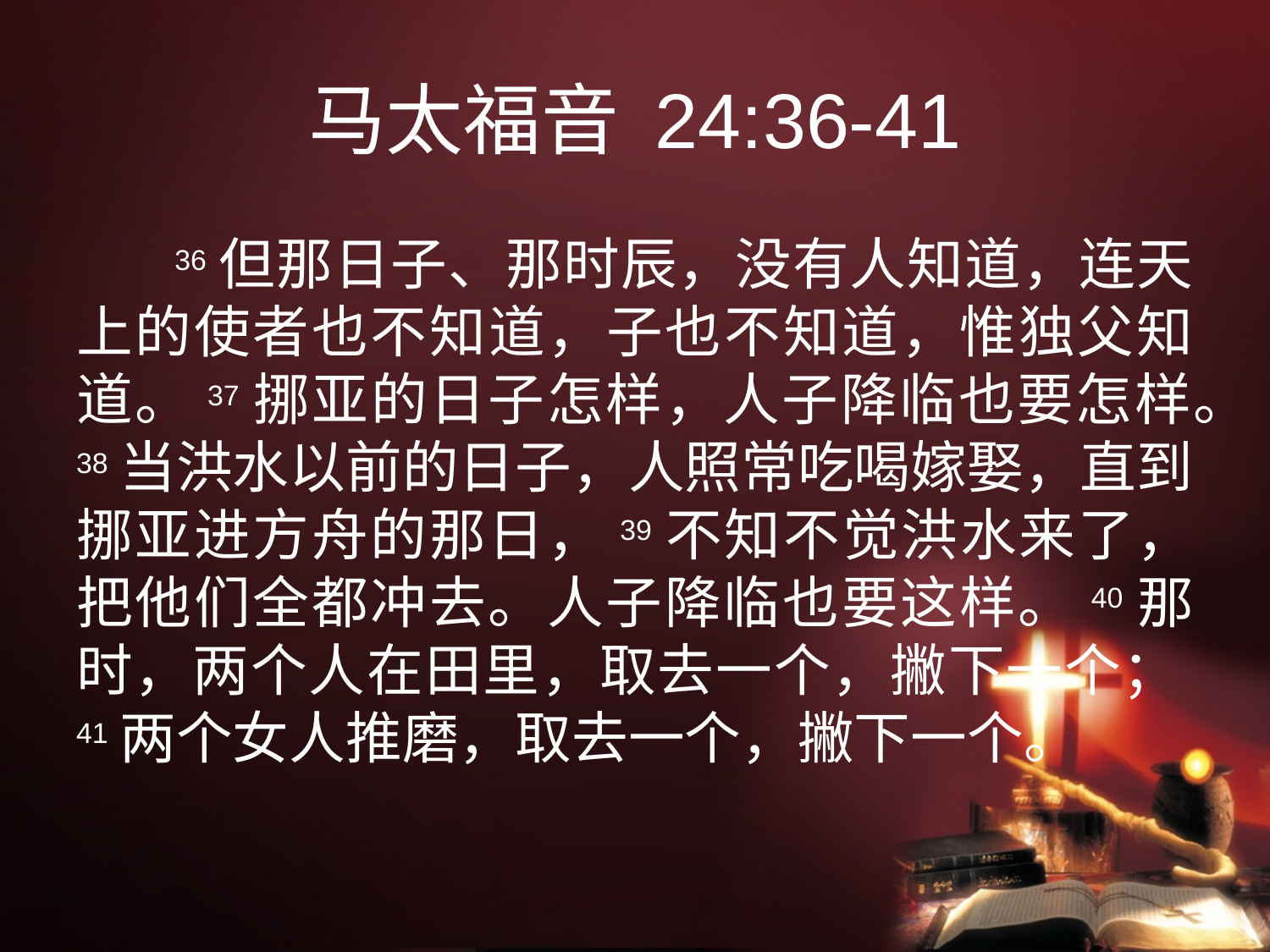

# 马太福音 24:36-41
           36但那日子、那时辰，没有人知道，连天上的使者也不知道，子也不知道，惟独父知道。37挪亚的日子怎样，人子降临也要怎样。38当洪水以前的日子，人照常吃喝嫁娶，直到挪亚进方舟的那日，39不知不觉洪水来了，把他们全都冲去。人子降临也要这样。40那时，两个人在田里，取去一个，撇下一个；41两个女人推磨，取去一个，撇下一个。